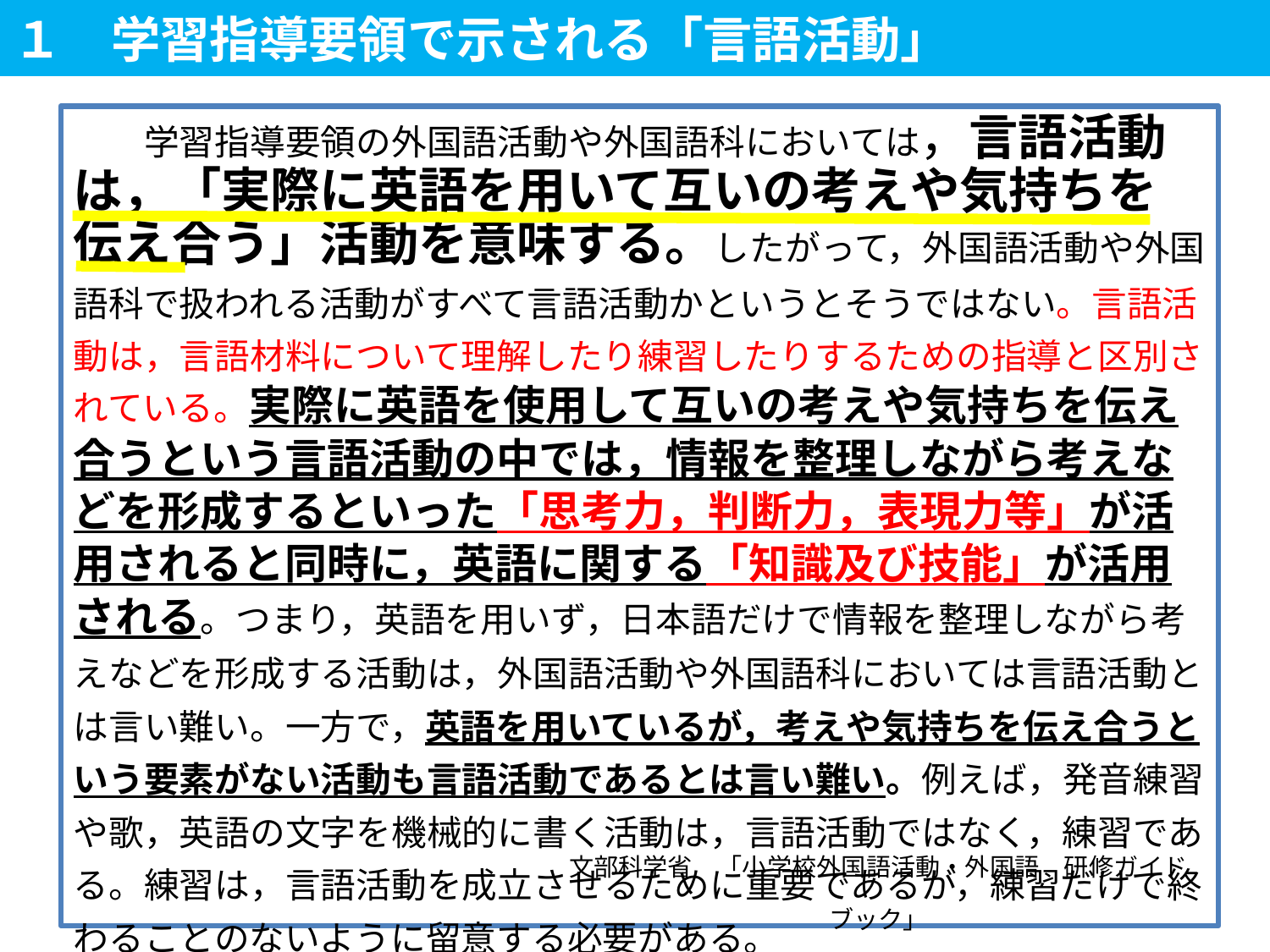

１　学習指導要領で示される「言語活動」
　　学習指導要領の外国語活動や外国語科においては，言語活動は，「実際に英語を用いて互いの考えや気持ちを伝え合う」活動を意味する。したがって，外国語活動や外国語科で扱われる活動がすべて言語活動かというとそうではない。言語活動は，言語材料について理解したり練習したりするための指導と区別されている。実際に英語を使用して互いの考えや気持ちを伝え合うという言語活動の中では，情報を整理しながら考えなどを形成するといった「思考力，判断力，表現力等」が活用されると同時に，英語に関する「知識及び技能」が活用される。つまり，英語を用いず，日本語だけで情報を整理しながら考えなどを形成する活動は，外国語活動や外国語科においては言語活動とは言い難い。一方で，英語を用いているが，考えや気持ちを伝え合うという要素がない活動も言語活動であるとは言い難い。例えば，発音練習や歌，英語の文字を機械的に書く活動は，言語活動ではなく，練習である。練習は，言語活動を成立させるために重要であるが，練習だけで終わることのないように留意する必要がある。
# 文部科学省　「小学校外国語活動・外国語　研修ガイドブック」